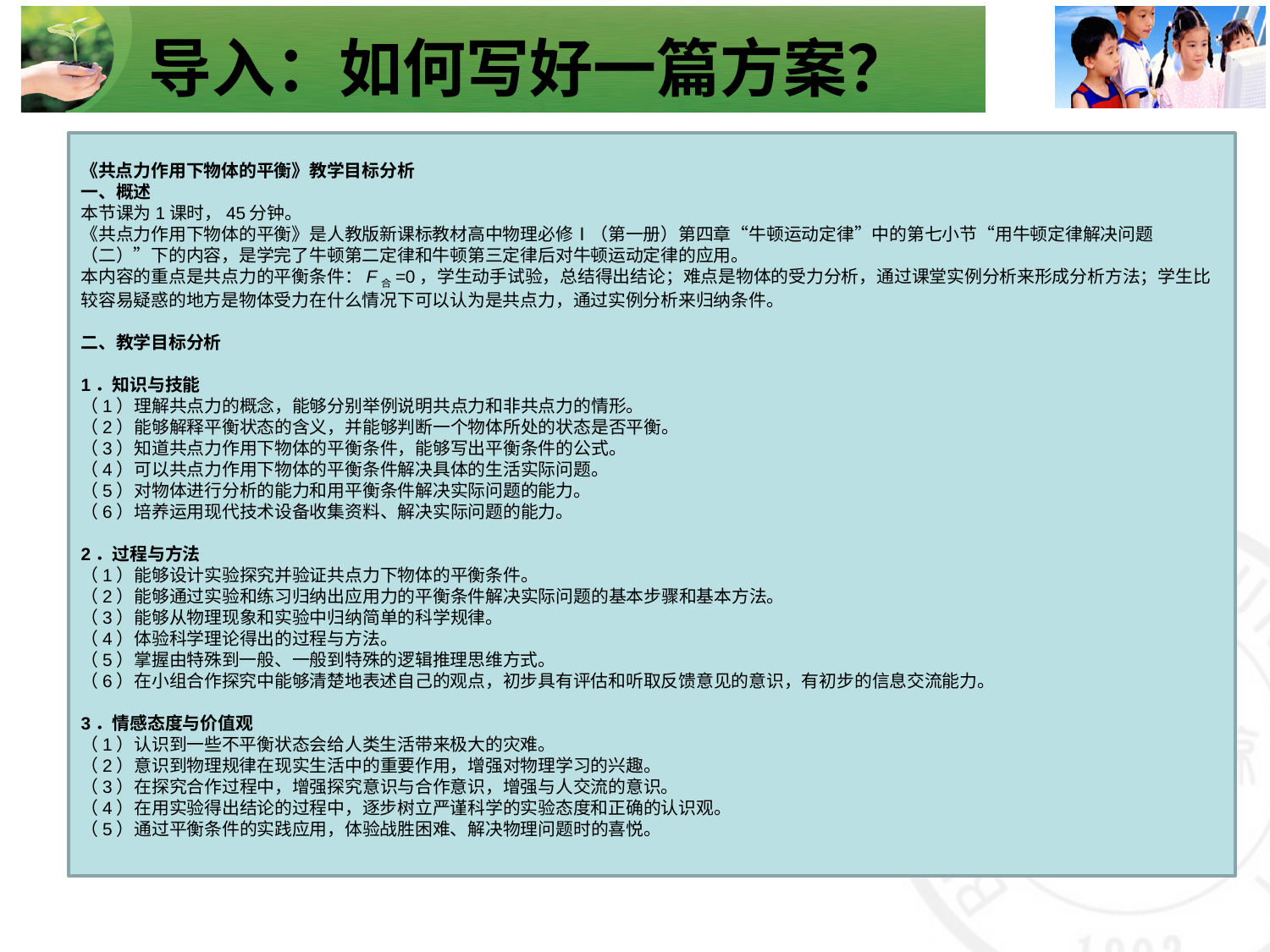

# 导入：如何写好一篇方案？
《共点力作用下物体的平衡》教学目标分析
一、概述
本节课为1课时，45分钟。
《共点力作用下物体的平衡》是人教版新课标教材高中物理必修Ⅰ（第一册）第四章“牛顿运动定律”中的第七小节“用牛顿定律解决问题（二）”下的内容，是学完了牛顿第二定律和牛顿第三定律后对牛顿运动定律的应用。
本内容的重点是共点力的平衡条件：F合=0，学生动手试验，总结得出结论；难点是物体的受力分析，通过课堂实例分析来形成分析方法；学生比较容易疑惑的地方是物体受力在什么情况下可以认为是共点力，通过实例分析来归纳条件。

二、教学目标分析

1．知识与技能
（1）理解共点力的概念，能够分别举例说明共点力和非共点力的情形。
（2）能够解释平衡状态的含义，并能够判断一个物体所处的状态是否平衡。
（3）知道共点力作用下物体的平衡条件，能够写出平衡条件的公式。
（4）可以共点力作用下物体的平衡条件解决具体的生活实际问题。
（5）对物体进行分析的能力和用平衡条件解决实际问题的能力。
（6）培养运用现代技术设备收集资料、解决实际问题的能力。

2．过程与方法
（1）能够设计实验探究并验证共点力下物体的平衡条件。
（2）能够通过实验和练习归纳出应用力的平衡条件解决实际问题的基本步骤和基本方法。
（3）能够从物理现象和实验中归纳简单的科学规律。
（4）体验科学理论得出的过程与方法。
（5）掌握由特殊到一般、一般到特殊的逻辑推理思维方式。
（6）在小组合作探究中能够清楚地表述自己的观点，初步具有评估和听取反馈意见的意识，有初步的信息交流能力。

3．情感态度与价值观
（1）认识到一些不平衡状态会给人类生活带来极大的灾难。
（2）意识到物理规律在现实生活中的重要作用，增强对物理学习的兴趣。
（3）在探究合作过程中，增强探究意识与合作意识，增强与人交流的意识。
（4）在用实验得出结论的过程中，逐步树立严谨科学的实验态度和正确的认识观。
（5）通过平衡条件的实践应用，体验战胜困难、解决物理问题时的喜悦。

分析和编写教学目标时注意的问题
教学目标具体、不空洞，可评价；
以学生作为主语来写目标
结合新课程标准，重视各个学科的特点
重视学科知识与能力；信息能力、综合实践能力，过程与方法等目标的设计
尊重学生个体差异，允许不同学习者之间的多重目标；

《游戏公平吗》教学目标分析
 一、概述
本课是北师大版教材初中一年级的一堂数学课。本节课是学生学习“概率”一章的引入的教学活动课，训练学生对大量数学知识进行综合运用的能力。所需课时为1课时。

二、教学目标分析
1．知识与技能
（1）理解三个数学概念：必然事件、不可能事件、可能事件；理解相关概念并能举例说明。
（2）能用数学语言说明游戏公平的原则。
（3）能用数轴上的点表示概率事件。
2．过程与方法
（1）以任务驱动的形式体验“猜测——试验并收集试验数据——分析试验结果” 的探究活动过程。
（2）体验“几何画板”与Excel相结合进行数学探究的方法。
3．情感态度与价值观
（1）通过探究活动对数学猜想作出检验，培养大胆假设的意识，学习检验假设的方法。
（2）对“概率”一章的学习充满兴趣。